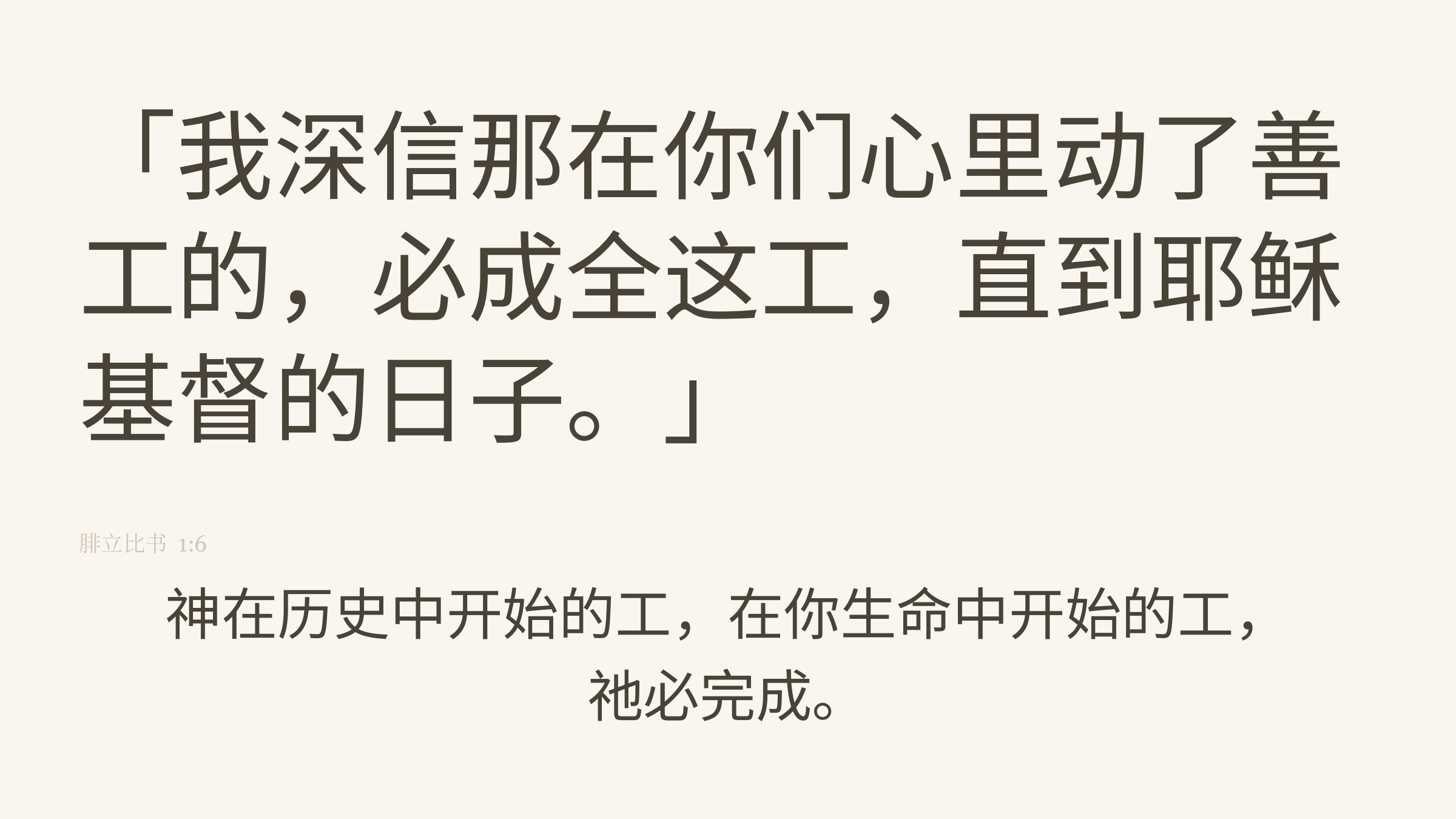

「我深信那在你们心里动了善工的，必成全这工，直到耶稣基督的日子。」
腓立比书 1:6
神在历史中开始的工，在你生命中开始的工，
祂必完成。